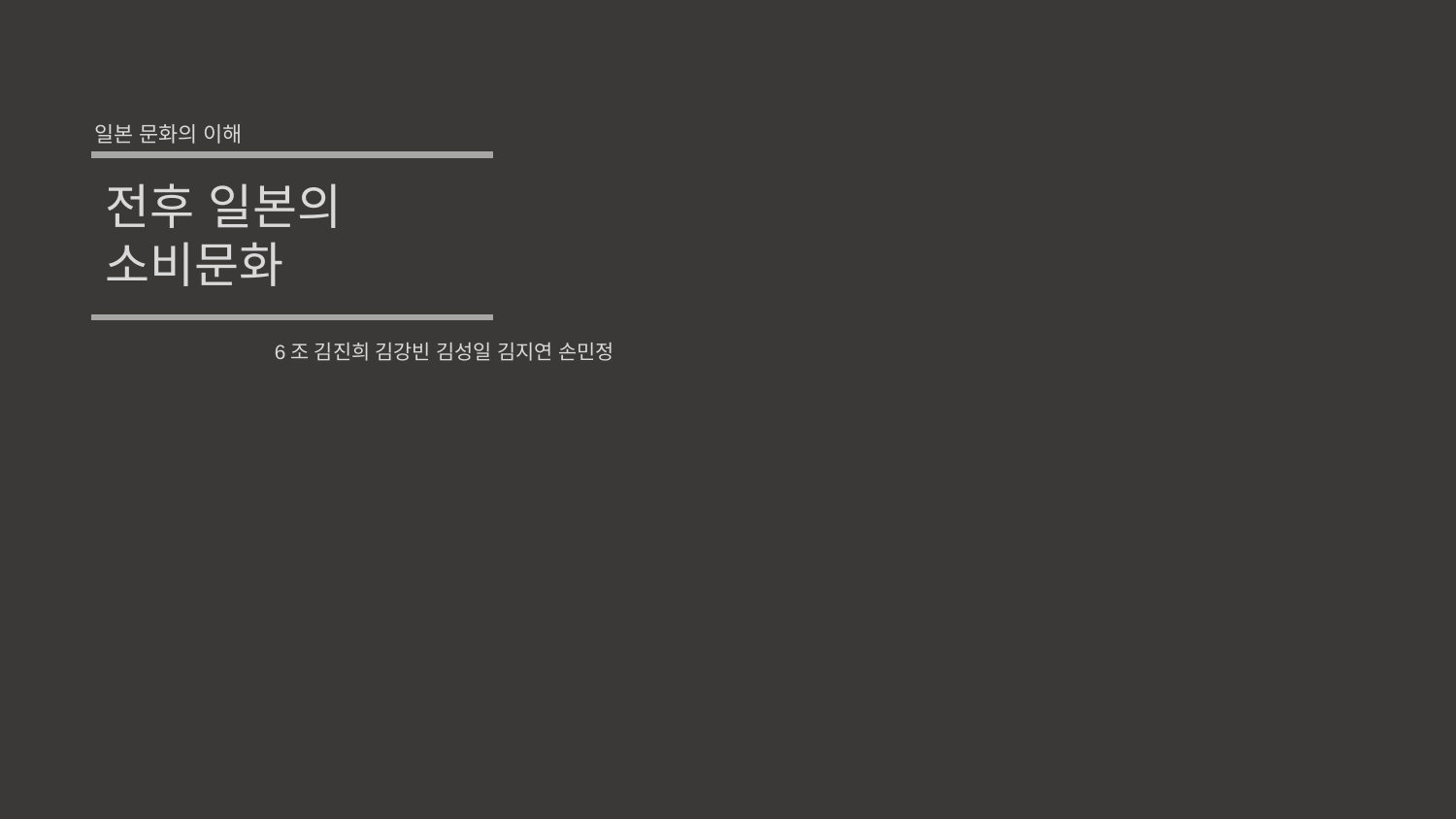

일본 문화의 이해
전후 일본의
소비문화
6조 김진희 김강빈 김성일 김지연 손민정